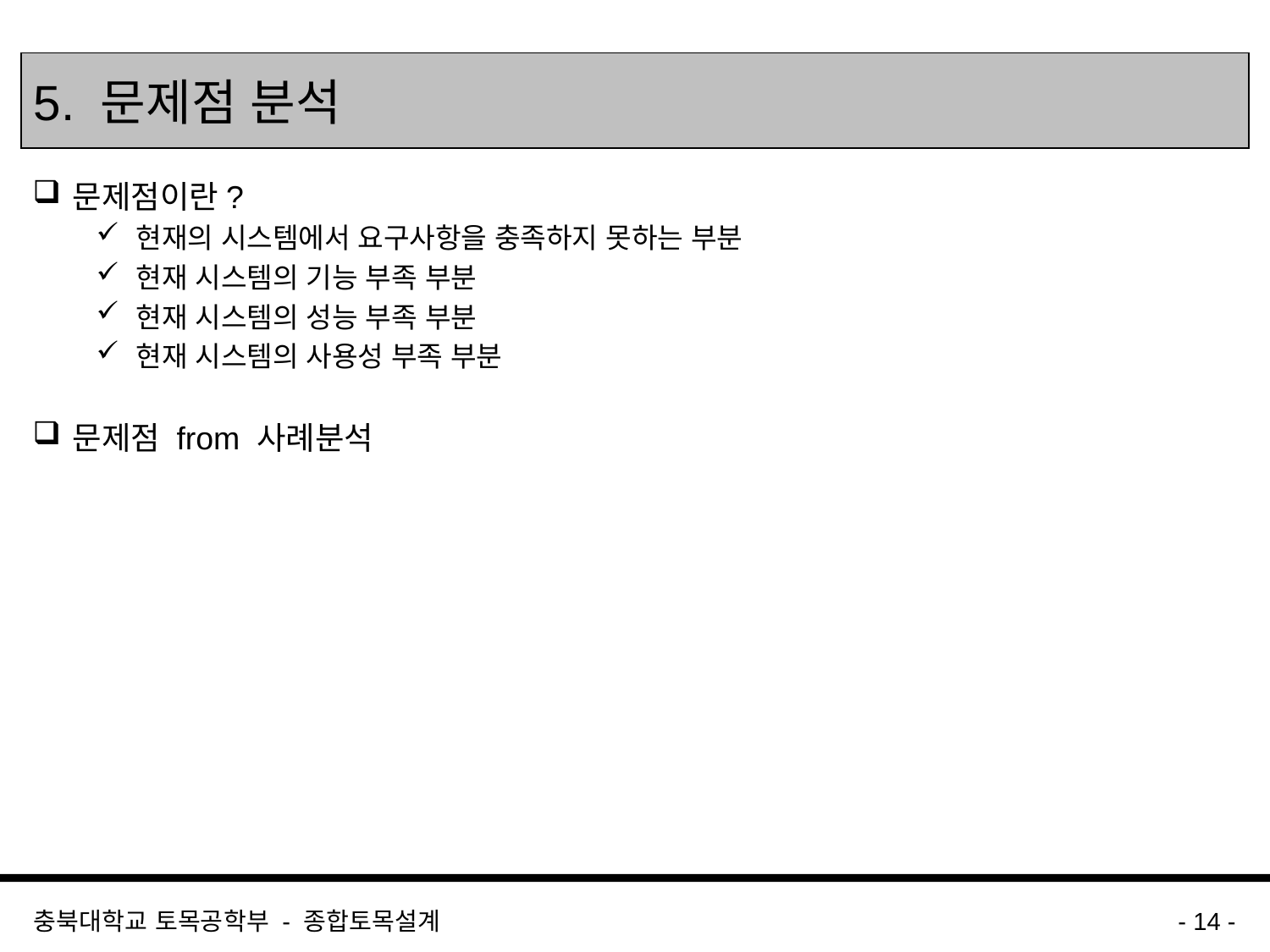

# 5. 문제점 분석

문제점이란?
현재의 시스템에서 요구사항을 충족하지 못하는 부분
현재 시스템의 기능 부족 부분
현재 시스템의 성능 부족 부분
현재 시스템의 사용성 부족 부분

문제점 from 사례분석
충북대학교 토목공학부 - 종합토목설계
- 14 -